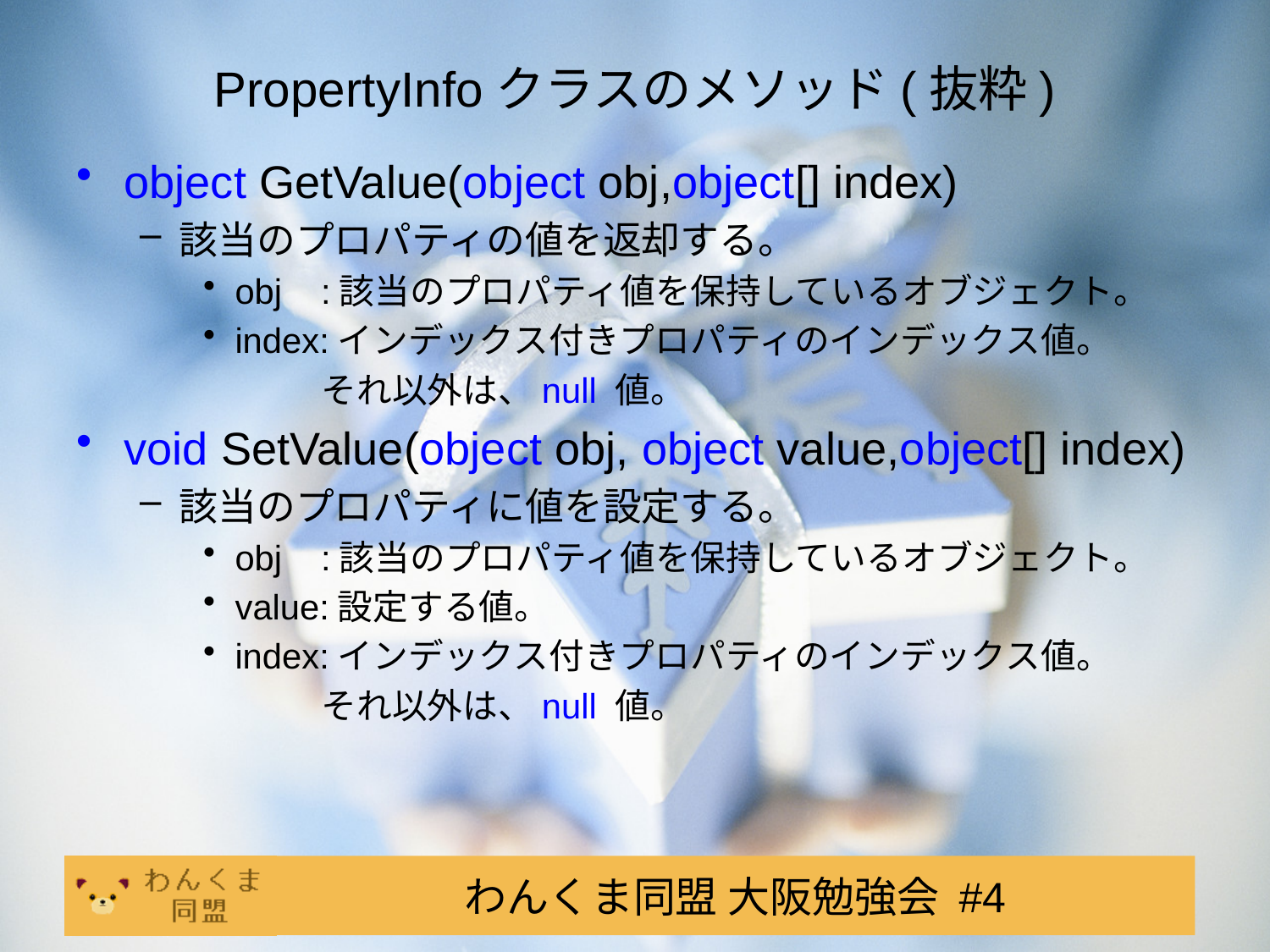

# PropertyInfoクラスのメソッド(抜粋)
object GetValue(object obj,object[] index)
該当のプロパティの値を返却する。
obj    :該当のプロパティ値を保持しているオブジェクト。
index:インデックス付きプロパティのインデックス値。
              それ以外は、null 値。
void SetValue(object obj, object value,object[] index)
該当のプロパティに値を設定する。
obj    :該当のプロパティ値を保持しているオブジェクト。
value:設定する値。
index:インデックス付きプロパティのインデックス値。
              それ以外は、null 値。